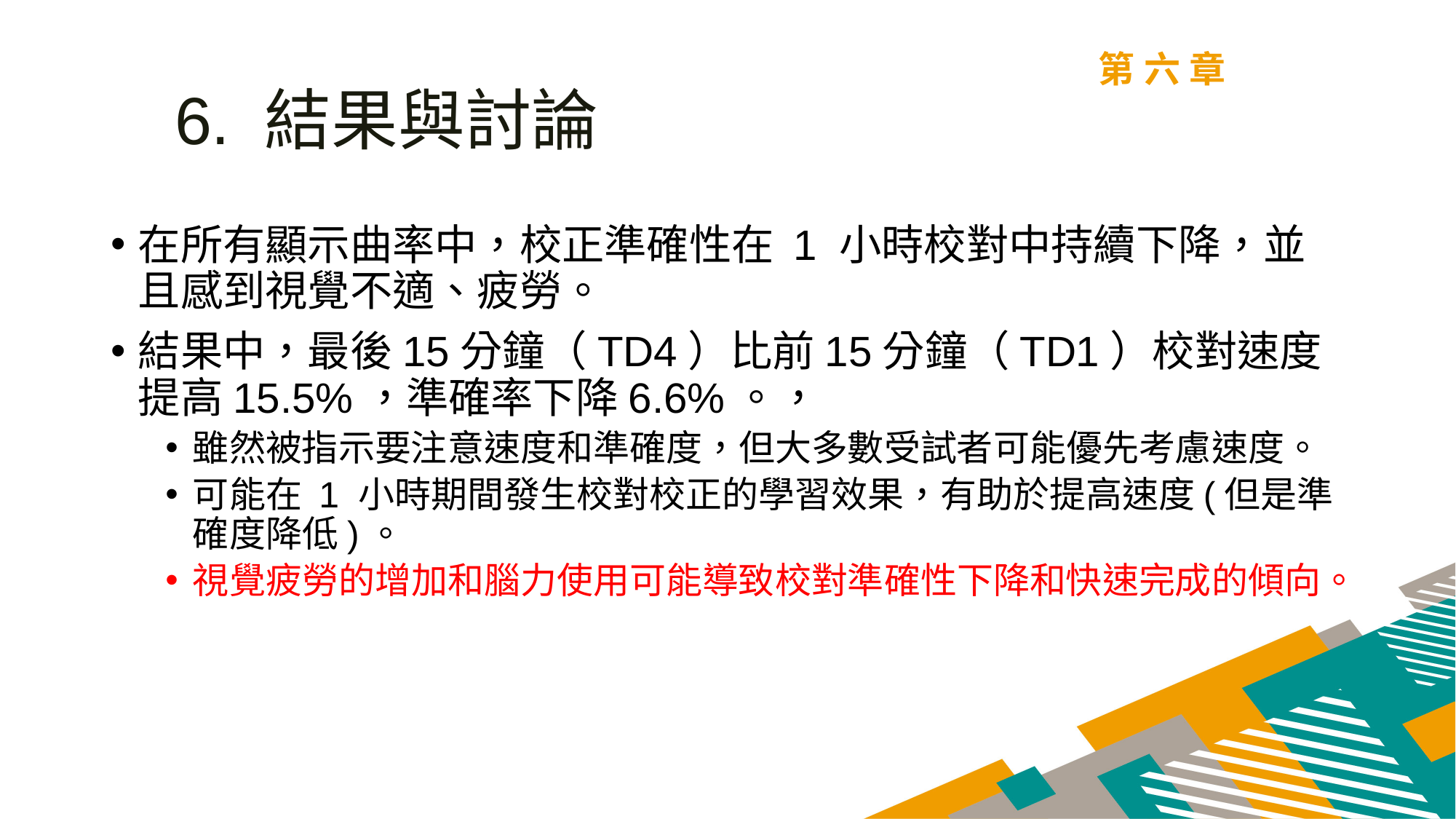

第六章
6. 結果與討論
在所有顯示曲率中，校正準確性在 1 小時校對中持續下降，並且感到視覺不適、疲勞。
結果中，最後15分鐘（TD4）比前15分鐘（TD1）校對速度提高15.5%，準確率下降6.6%。，
雖然被指示要注意速度和準確度，但大多數受試者可能優先考慮速度。
可能在 1 小時期間發生校對校正的學習效果，有助於提高速度(但是準確度降低)。
視覺疲勞的增加和腦力使用可能導致校對準確性下降和快速完成的傾向。